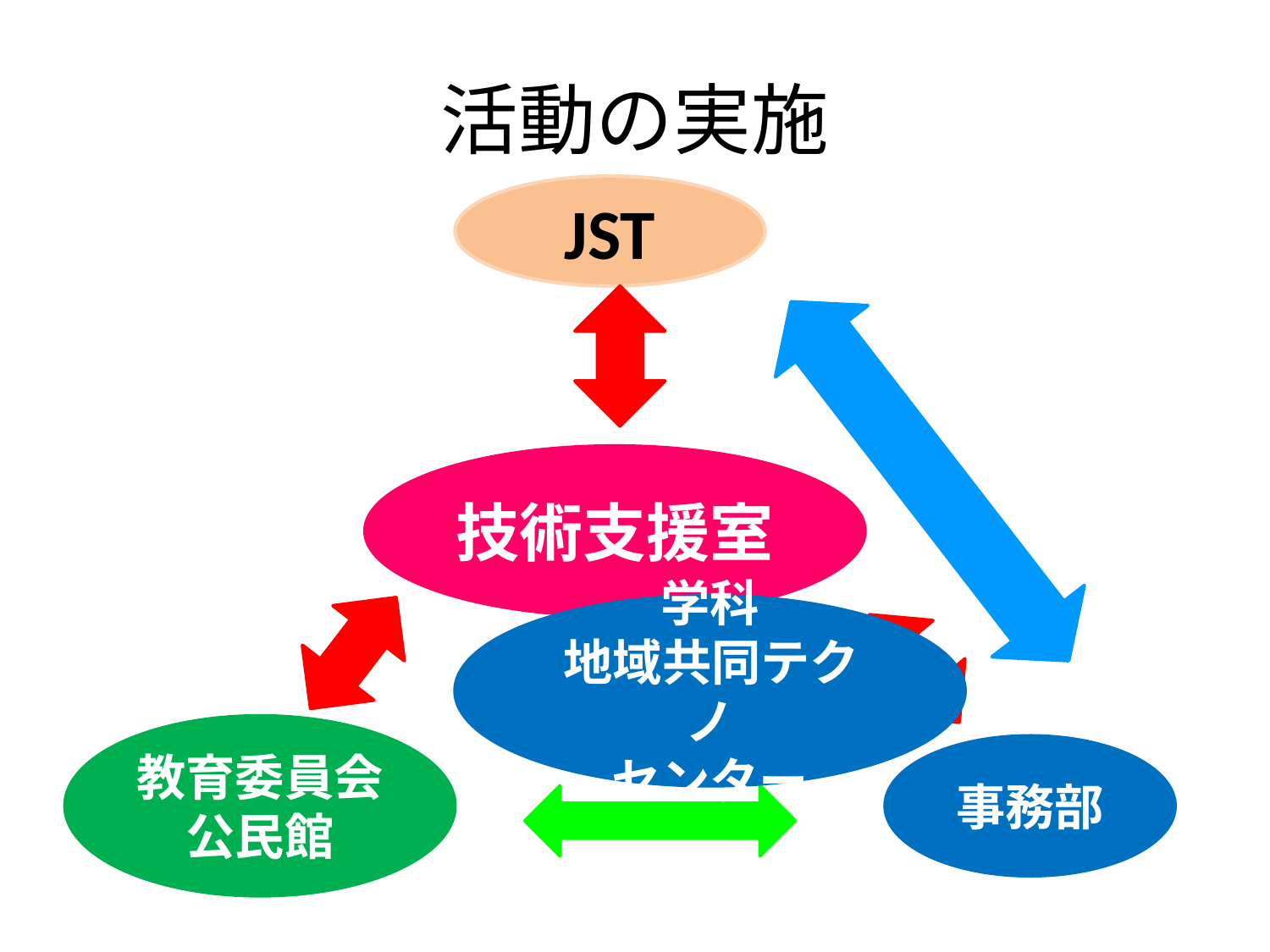

# 活動の実施
JST

技術支援室

学科
地域共同テクノ
センター

教育委員会
公民館
事務部